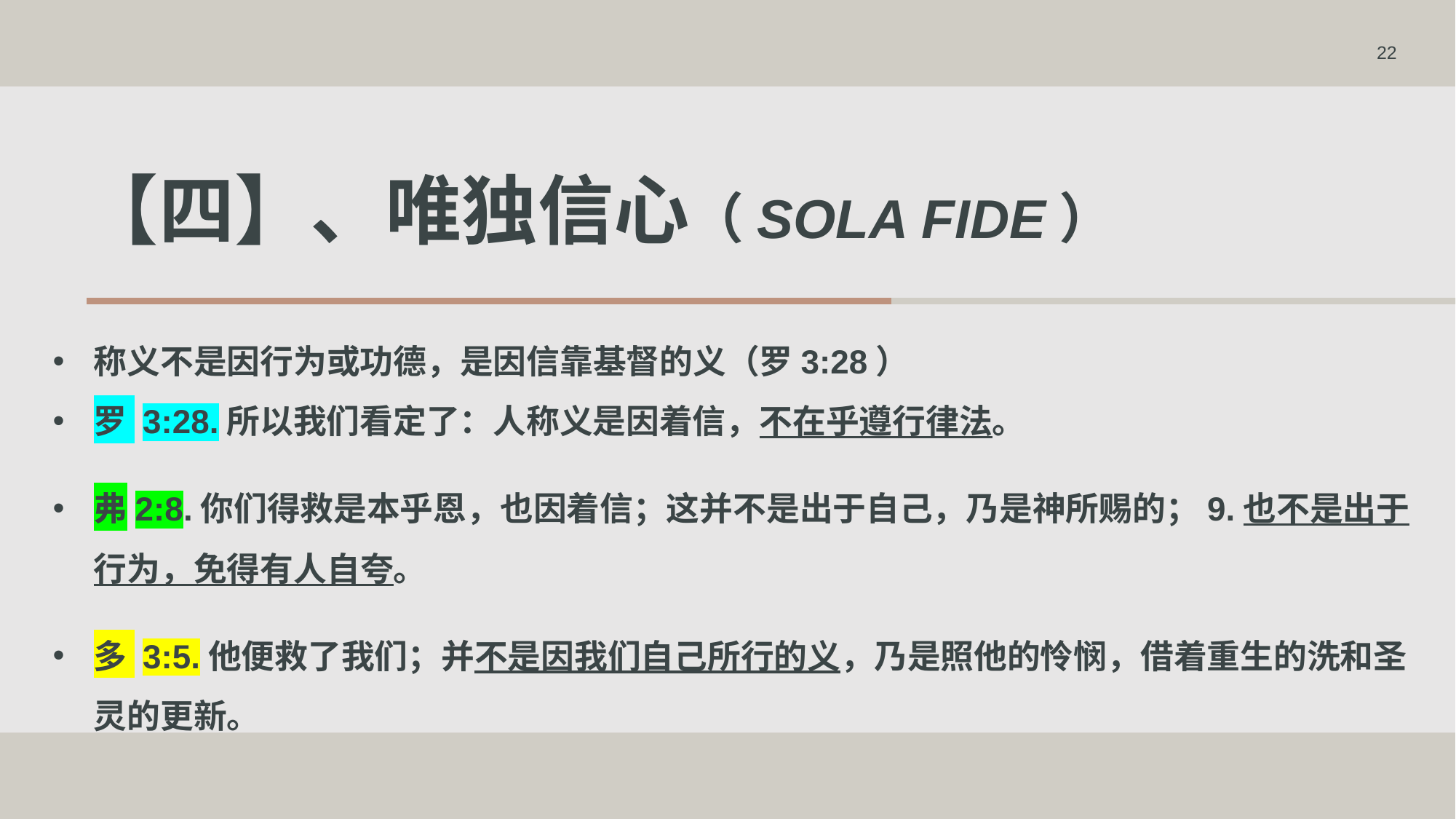

22
# 【四】、唯独信心（Sola Fide）
称义不是因行为或功德，是因信靠基督的义（罗3:28）
罗 3:28.所以我们看定了：人称义是因着信，不在乎遵行律法。
弗2:8.你们得救是本乎恩，也因着信；这并不是出于自己，乃是神所赐的；9.也不是出于行为，免得有人自夸。
多 3:5.他便救了我们；并不是因我们自己所行的义，乃是照他的怜悯，借着重生的洗和圣灵的更新。